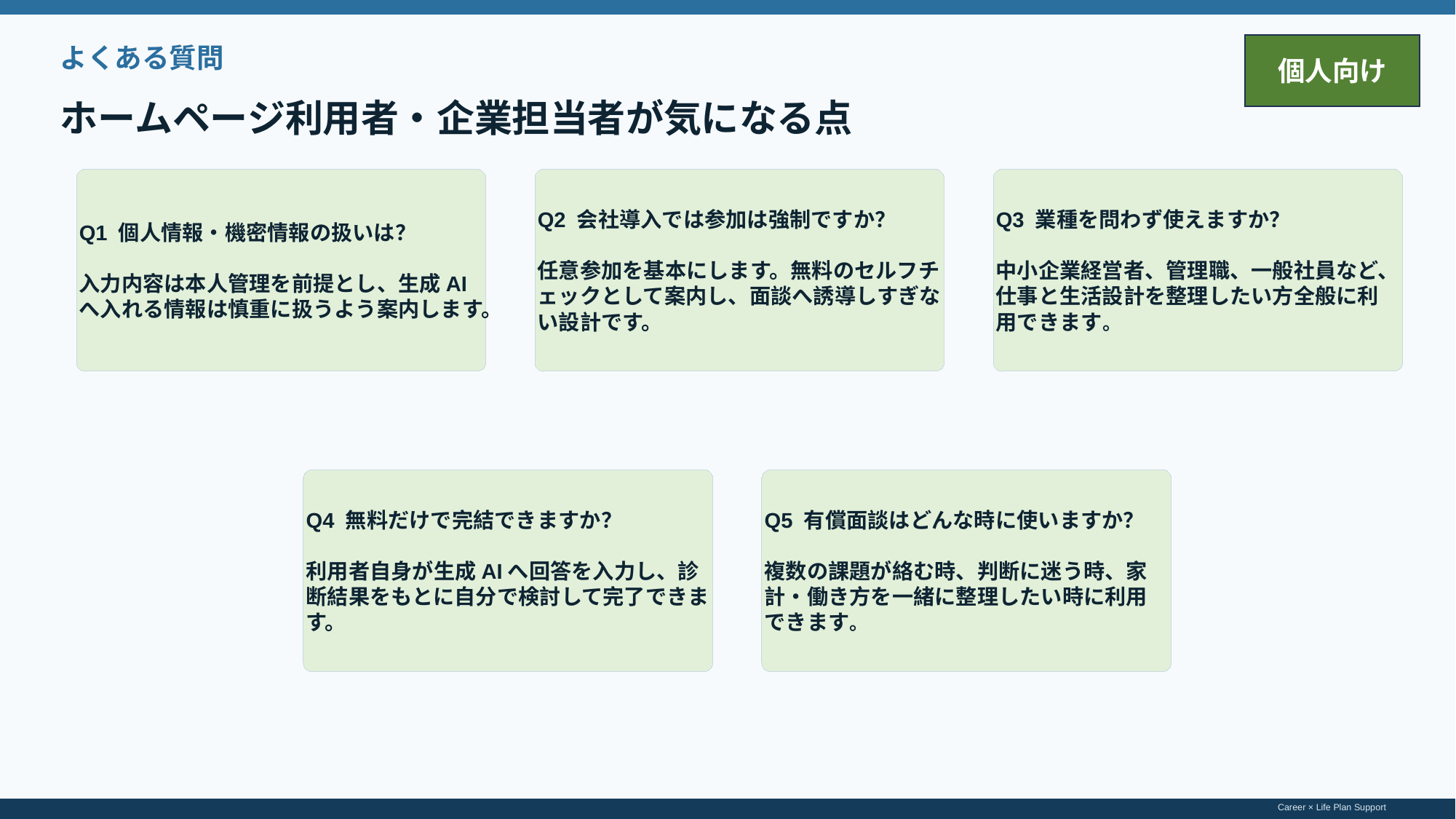

個人向け
よくある質問
ホームページ利用者・企業担当者が気になる点
Q1 個人情報・機密情報の扱いは？

入力内容は本人管理を前提とし、生成AIへ入れる情報は慎重に扱うよう案内します。
Q2 会社導入では参加は強制ですか？

任意参加を基本にします。無料のセルフチェックとして案内し、面談へ誘導しすぎない設計です。
Q3 業種を問わず使えますか？

中小企業経営者、管理職、一般社員など、仕事と生活設計を整理したい方全般に利用できます。
Q4 無料だけで完結できますか？

利用者自身が生成AIへ回答を入力し、診断結果をもとに自分で検討して完了できます。
Q5 有償面談はどんな時に使いますか？

複数の課題が絡む時、判断に迷う時、家計・働き方を一緒に整理したい時に利用できます。

Career × Life Plan Support